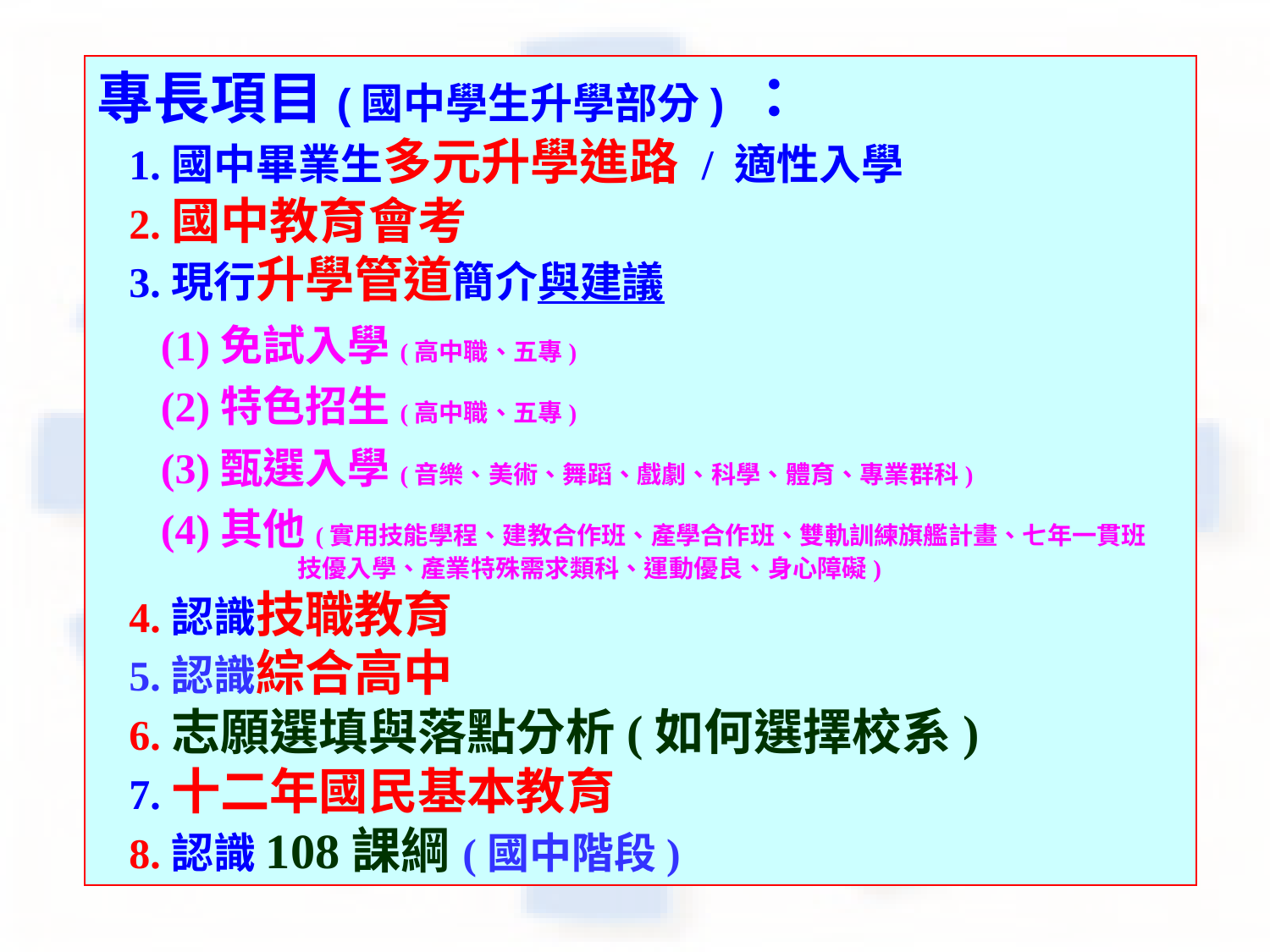

專長項目(國中學生升學部分) ：
   1.國中畢業生多元升學進路 / 適性入學
   2.國中教育會考
   3.現行升學管道簡介與建議
      (1)免試入學(高中職、五專)
      (2)特色招生(高中職、五專)
      (3)甄選入學(音樂、美術、舞蹈、戲劇、科學、體育、專業群科)
      (4)其他(實用技能學程、建教合作班、產學合作班、雙軌訓練旗艦計畫、七年一貫班
                                  技優入學、產業特殊需求類科、運動優良、身心障礙)
   4.認識技職教育
   5.認識綜合高中
   6.志願選填與落點分析(如何選擇校系)
   7.十二年國民基本教育
   8.認識108課綱(國中階段)